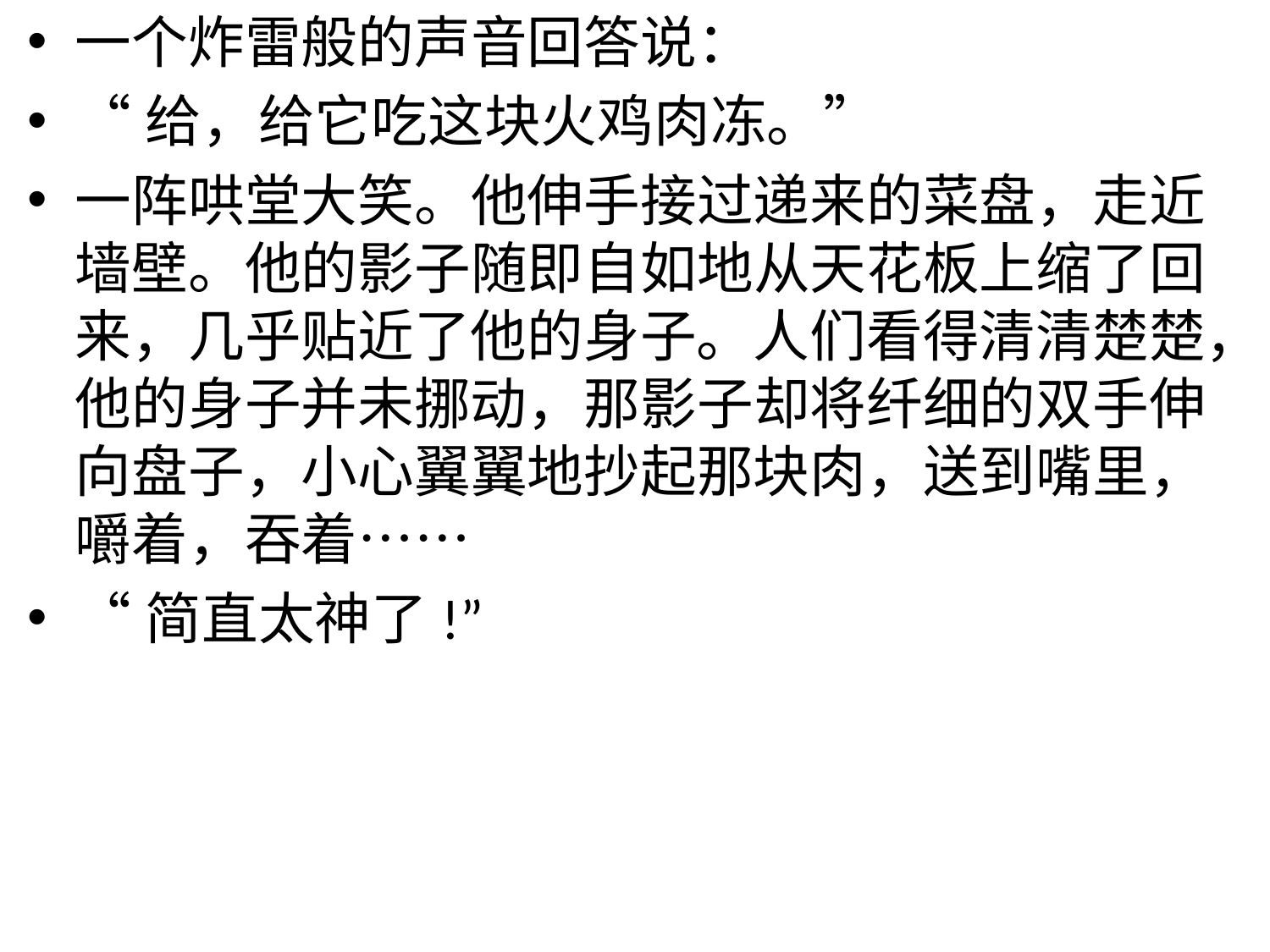

一个炸雷般的声音回答说：
“给，给它吃这块火鸡肉冻。”
一阵哄堂大笑。他伸手接过递来的菜盘，走近墙壁。他的影子随即自如地从天花板上缩了回来，几乎贴近了他的身子。人们看得清清楚楚，他的身子并未挪动，那影子却将纤细的双手伸向盘子，小心翼翼地抄起那块肉，送到嘴里，嚼着，吞着……
“简直太神了!”